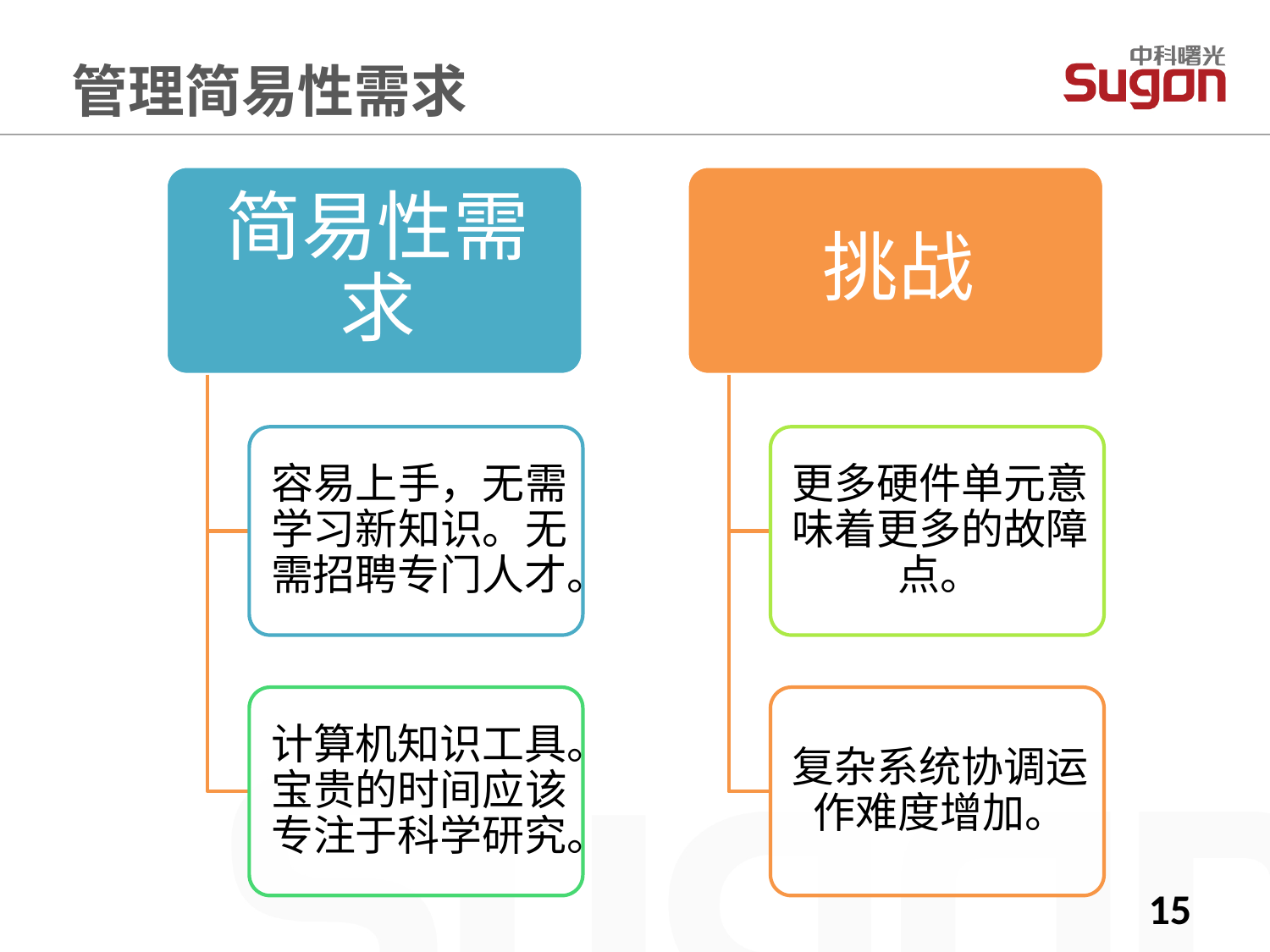

管理简易性需求
简易性需求
容易上手，无需学习新知识。无需招聘专门人才。
计算机知识工具。宝贵的时间应该专注于科学研究。
挑战
更多硬件单元意味着更多的故障点。
复杂系统协调运作难度增加。